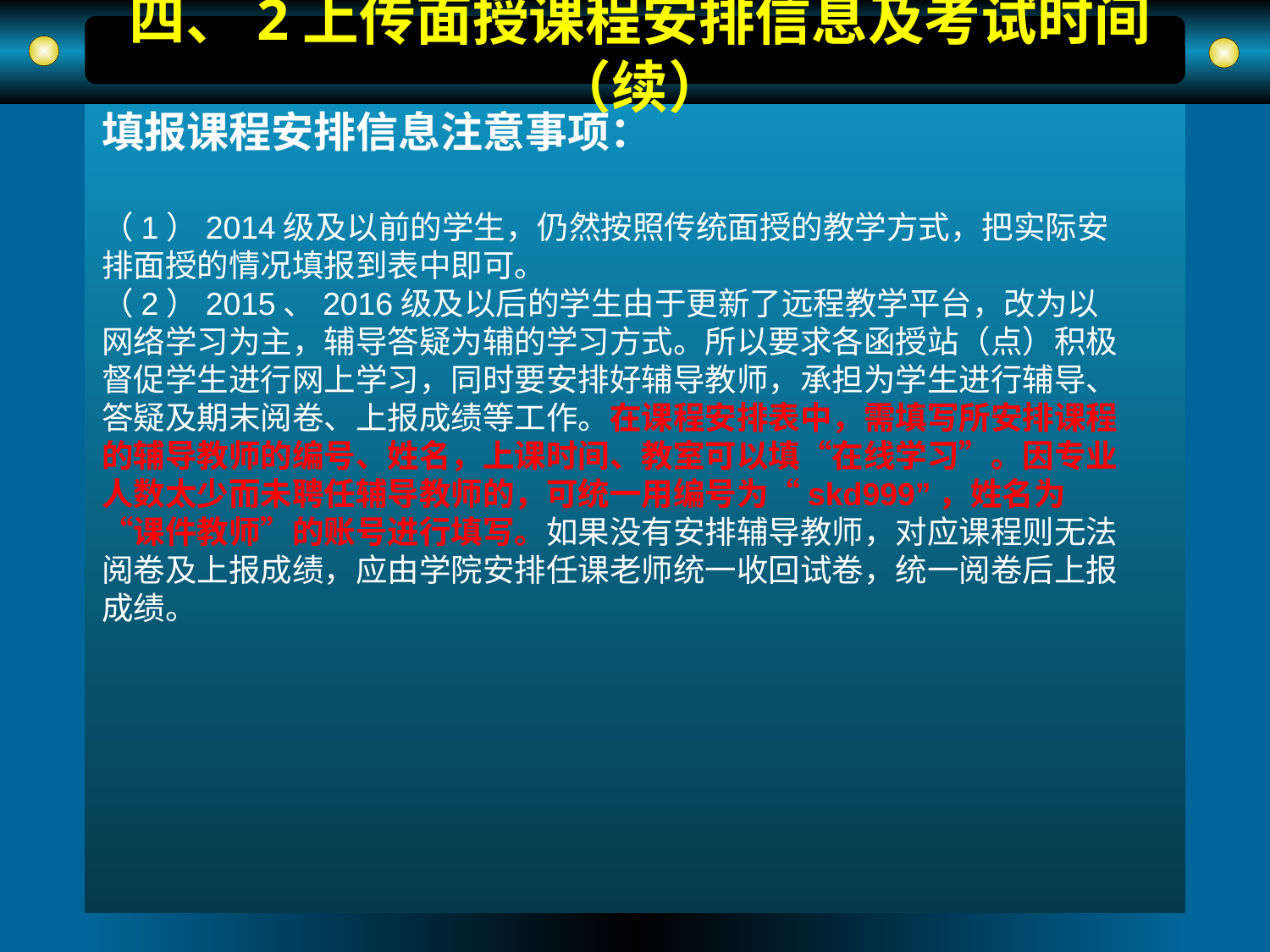

# 四、2上传面授课程安排信息及考试时间（续）
填报课程安排信息注意事项：

（1）2014级及以前的学生，仍然按照传统面授的教学方式，把实际安排面授的情况填报到表中即可。
（2）2015、2016级及以后的学生由于更新了远程教学平台，改为以网络学习为主，辅导答疑为辅的学习方式。所以要求各函授站（点）积极督促学生进行网上学习，同时要安排好辅导教师，承担为学生进行辅导、答疑及期末阅卷、上报成绩等工作。在课程安排表中，需填写所安排课程的辅导教师的编号、姓名，上课时间、教室可以填“在线学习”。因专业人数太少而未聘任辅导教师的，可统一用编号为“skd999”，姓名为“课件教师”的账号进行填写。如果没有安排辅导教师，对应课程则无法阅卷及上报成绩，应由学院安排任课老师统一收回试卷，统一阅卷后上报成绩。